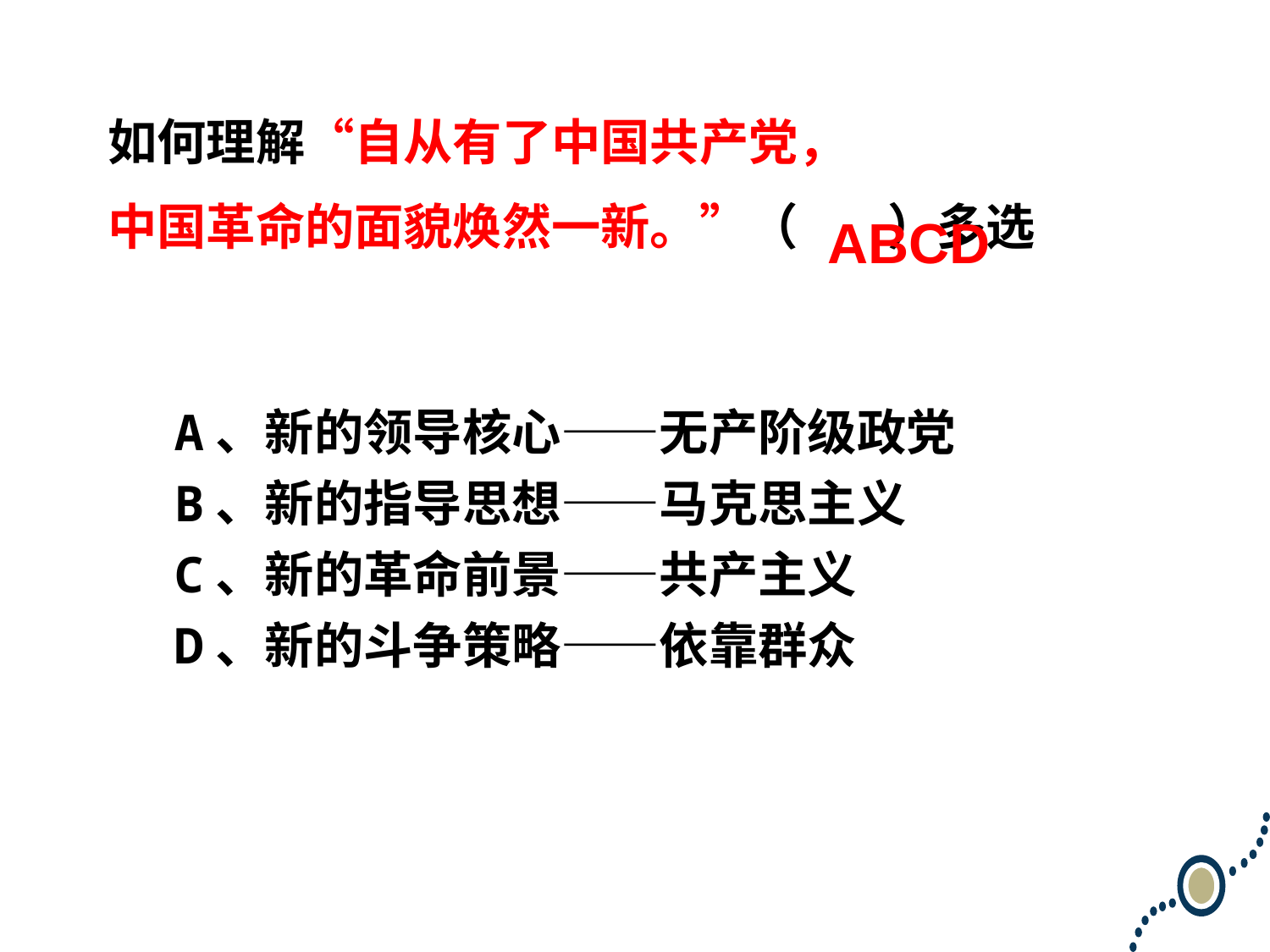

如何理解“自从有了中国共产党，
中国革命的面貌焕然一新。”（        ）多选
ABCD
A、新的领导核心——无产阶级政党
B、新的指导思想——马克思主义
C、新的革命前景——共产主义
D、新的斗争策略——依靠群众